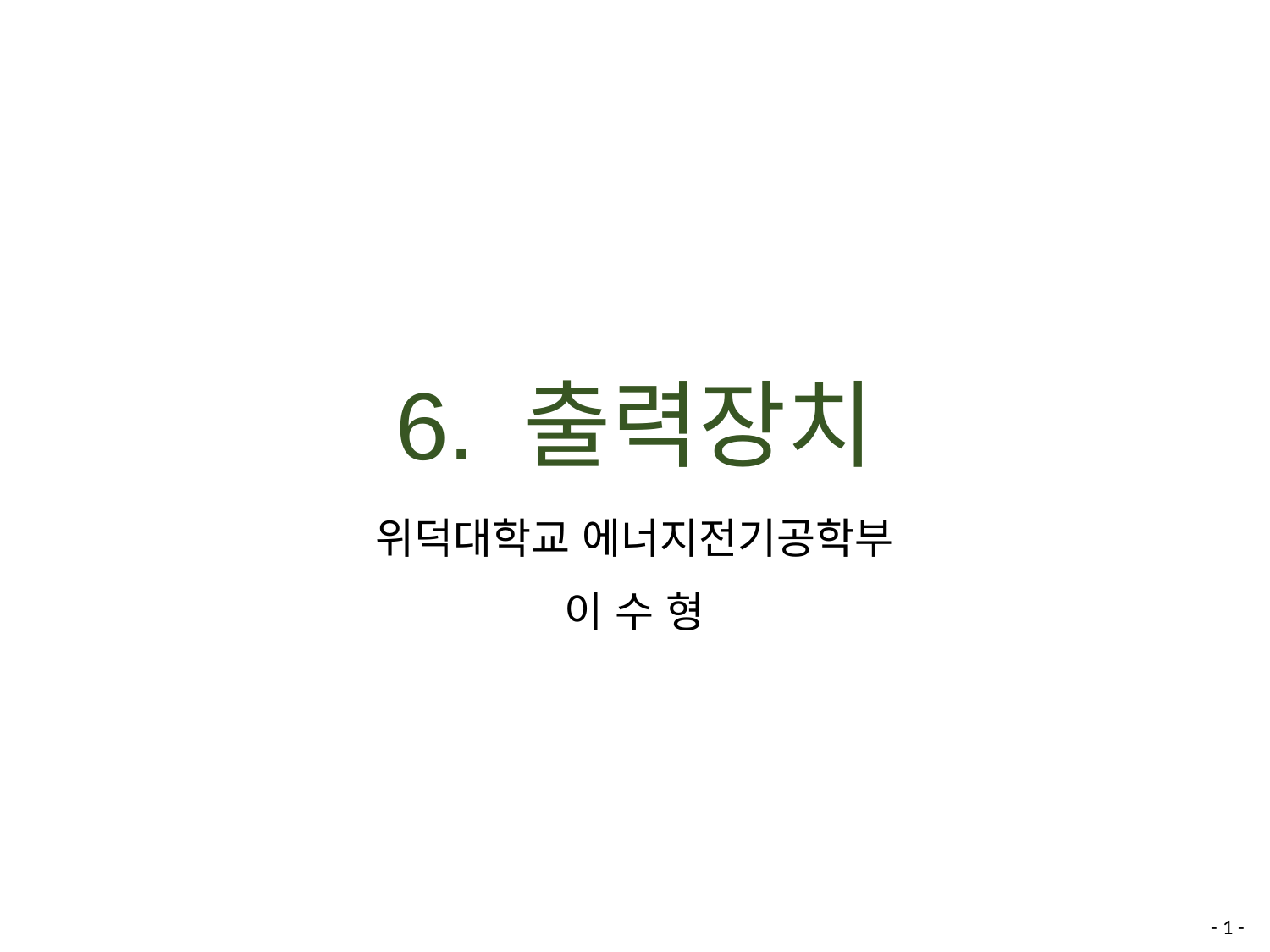

# 6. 출력장치
위덕대학교 에너지전기공학부
이 수 형
- 1 -